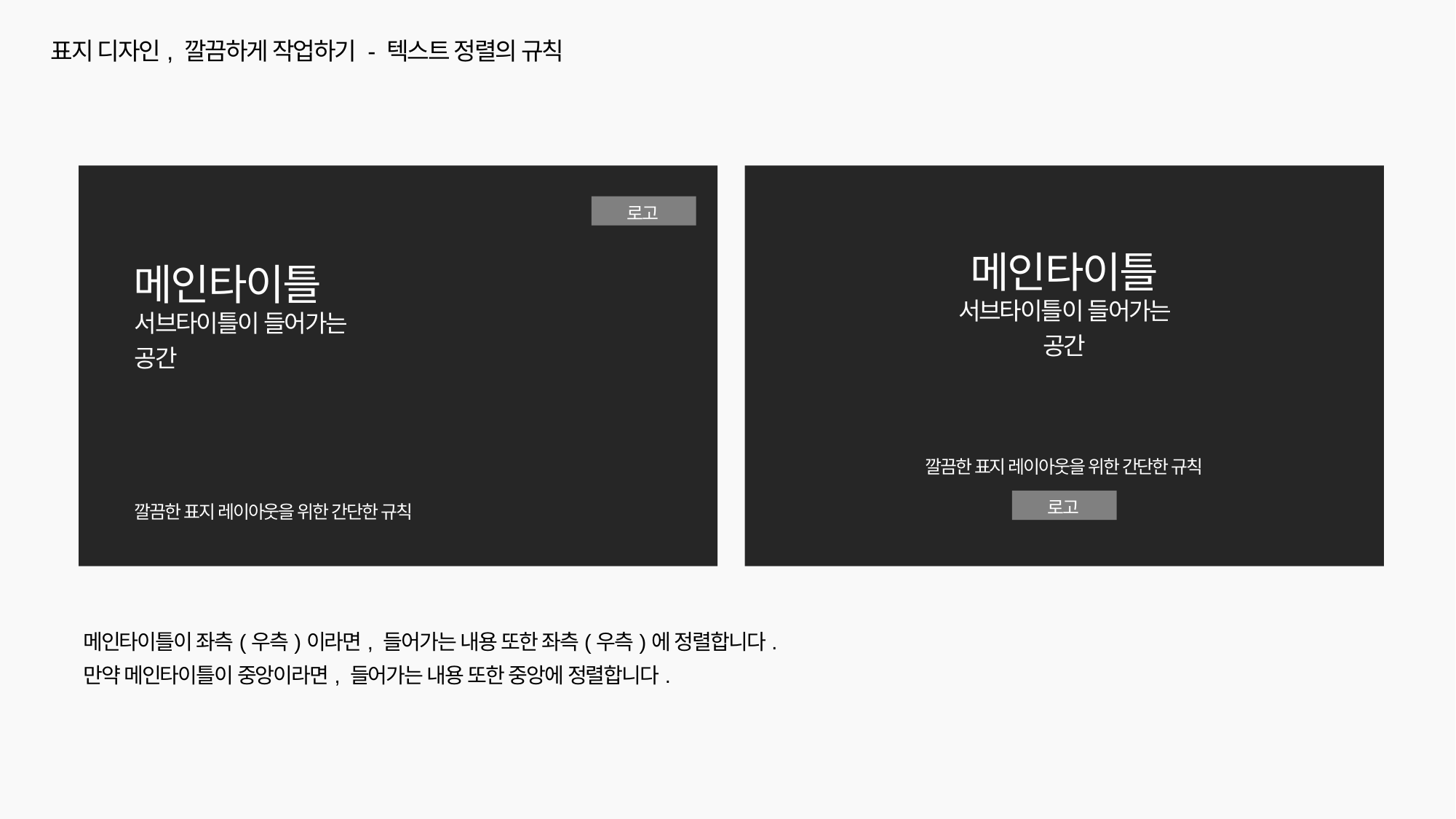

표지 디자인, 깔끔하게 작업하기 - 텍스트 정렬의 규칙

로고

메인타이틀
서브타이틀이 들어가는 공간
깔끔한 표지 레이아웃을 위한 간단한 규칙

메인타이틀
서브타이틀이 들어가는 공간
깔끔한 표지 레이아웃을 위한 간단한 규칙
로고

메인타이틀이 좌측(우측)이라면, 들어가는 내용 또한 좌측(우측)에 정렬합니다.
만약 메인타이틀이 중앙이라면, 들어가는 내용 또한 중앙에 정렬합니다.